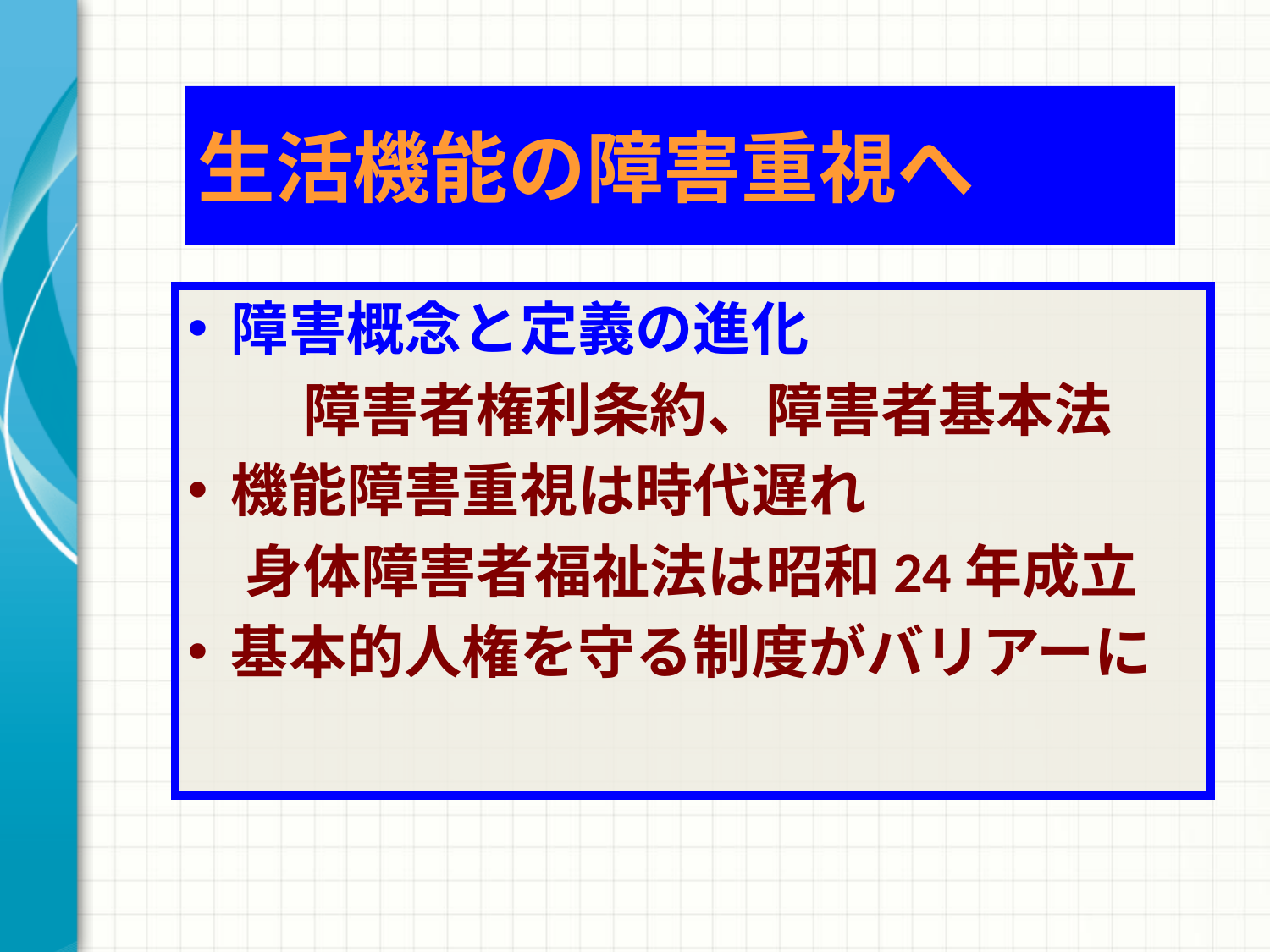

# 生活機能の障害重視へ
障害概念と定義の進化
　　障害者権利条約、障害者基本法
機能障害重視は時代遅れ
　身体障害者福祉法は昭和24年成立
基本的人権を守る制度がバリアーに